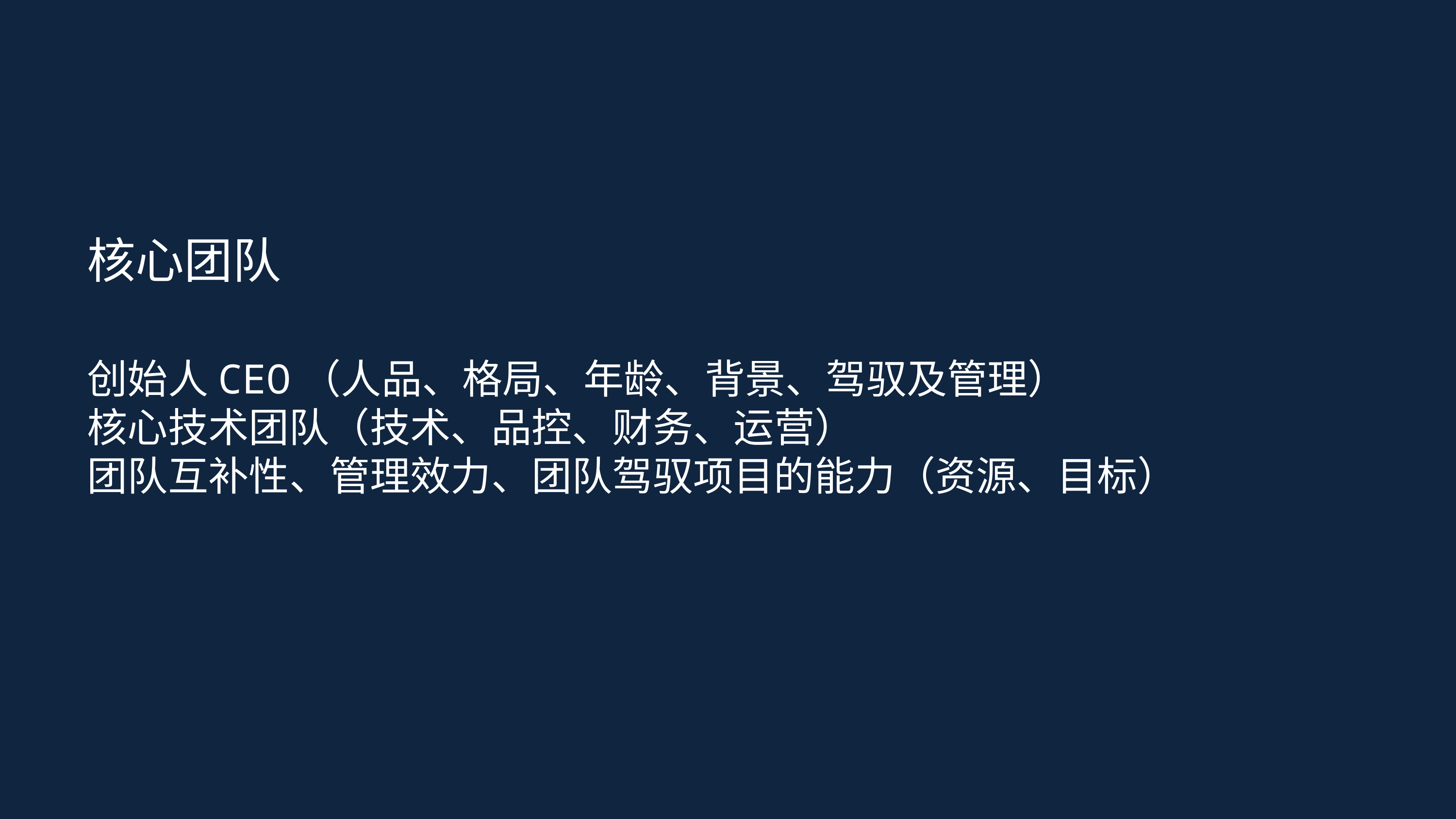

核心团队

创始人CEO（人品、格局、年龄、背景、驾驭及管理）
核心技术团队（技术、品控、财务、运营）
团队互补性、管理效力、团队驾驭项目的能力（资源、目标）